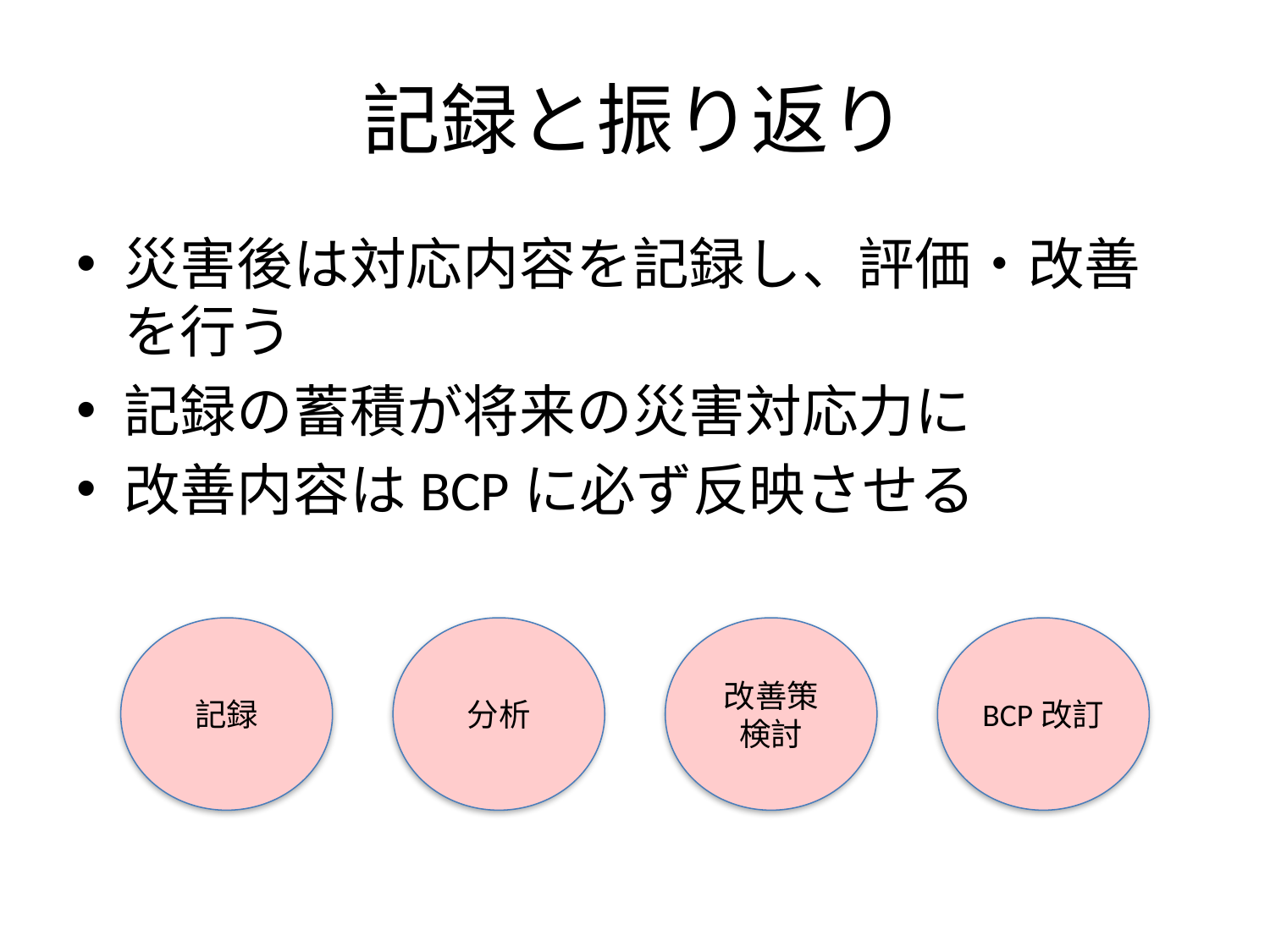

# 記録と振り返り
災害後は対応内容を記録し、評価・改善を行う
記録の蓄積が将来の災害対応力に
改善内容はBCPに必ず反映させる
記録
分析
改善策検討
BCP改訂